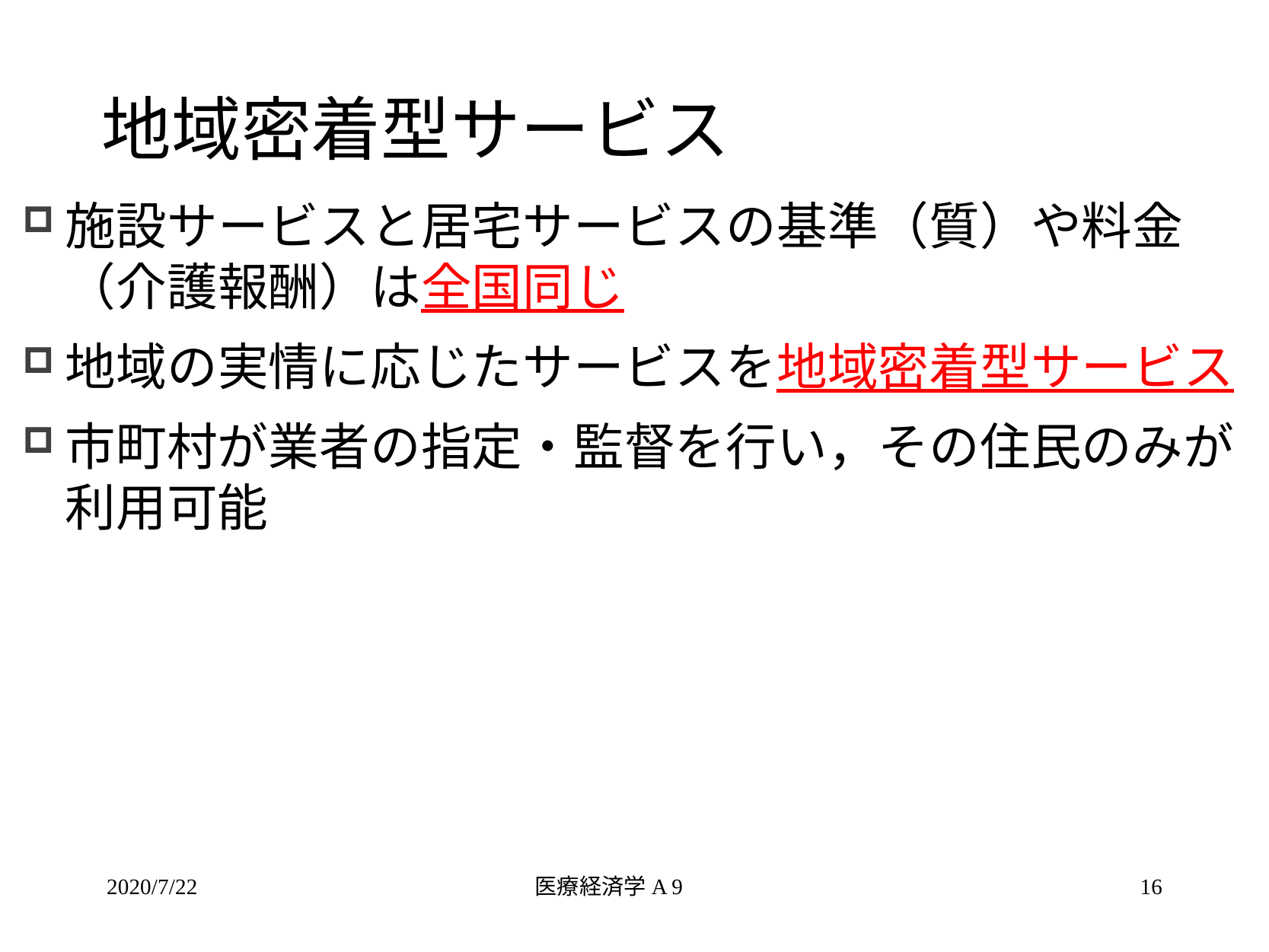

# 地域密着型サービス
施設サービスと居宅サービスの基準（質）や料金（介護報酬）は全国同じ
地域の実情に応じたサービスを地域密着型サービス
市町村が業者の指定・監督を行い，その住民のみが利用可能

2020/7/22
医療経済学A 9
16